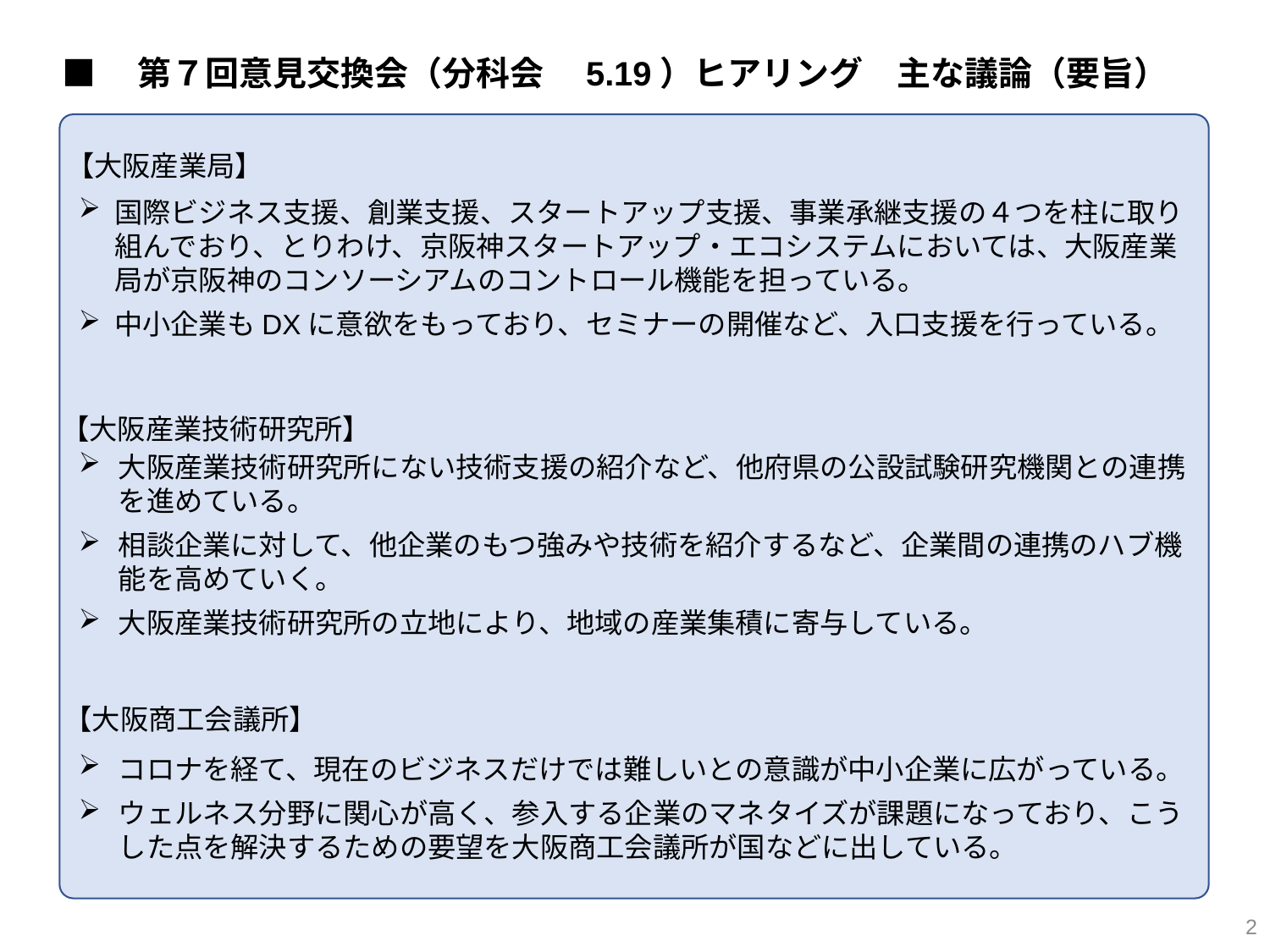

■　第７回意見交換会（分科会　5.19）ヒアリング　主な議論（要旨）

国際ビジネス支援、創業支援、スタートアップ支援、事業承継支援の４つを柱に取り組んでおり、とりわけ、京阪神スタートアップ・エコシステムにおいては、大阪産業局が京阪神のコンソーシアムのコントロール機能を担っている。
中小企業もDXに意欲をもっており、セミナーの開催など、入口支援を行っている。

大阪産業技術研究所にない技術支援の紹介など、他府県の公設試験研究機関との連携を進めている。
相談企業に対して、他企業のもつ強みや技術を紹介するなど、企業間の連携のハブ機能を高めていく。
大阪産業技術研究所の立地により、地域の産業集積に寄与している。

コロナを経て、現在のビジネスだけでは難しいとの意識が中小企業に広がっている。
ウェルネス分野に関心が高く、参入する企業のマネタイズが課題になっており、こうした点を解決するための要望を大阪商工会議所が国などに出している。

【大阪産業局】
【大阪産業技術研究所】
【大阪商工会議所】
2